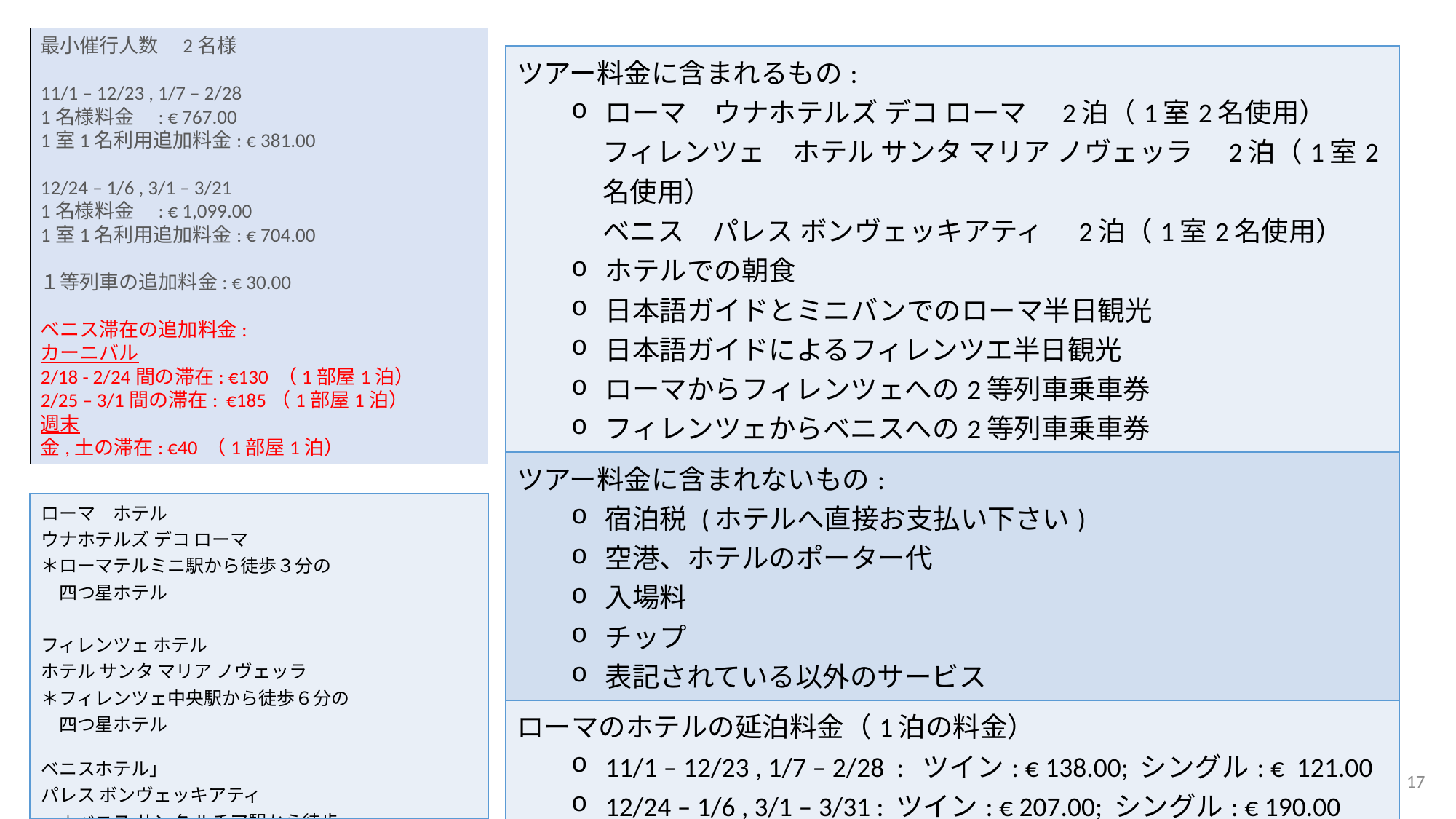

最小催行人数　2名様

11/1 – 12/23 , 1/7 – 2/28
1名様料金　: € 767.00
1室1名利用追加料金: € 381.00

12/24 – 1/6 , 3/1 – 3/21
1名様料金　: € 1,099.00
1室1名利用追加料金: € 704.00

１等列車の追加料金: € 30.00

ベニス滞在の追加料金:
カーニバル
2/18 - 2/24間の滞在: €130 （1部屋1泊）
2/25 – 3/1間の滞在:  €185（1部屋1泊）
週末
金,土の滞在: €40 （1部屋1泊）
| ツアー料金に含まれるもの: ローマ　ウナホテルズ デコ ローマ　2泊（1室2名使用） フィレンツェ　ホテル サンタ マリア ノヴェッラ　2泊（1室2名使用）　　　　　　 ベニス　パレス ボンヴェッキアティ　2泊（1室2名使用） ホテルでの朝食 日本語ガイドとミニバンでのローマ半日観光 日本語ガイドによるフィレンツエ半日観光 ローマからフィレンツェへの2等列車乗車券 フィレンツェからベニスへの2等列車乗車券 |
| --- |
| ツアー料金に含まれないもの: 宿泊税 (ホテルへ直接お支払い下さい) 空港、ホテルのポーター代 入場料 チップ 表記されている以外のサービス |
| ローマのホテルの延泊料金（1泊の料金） 11/1 – 12/23 , 1/7 – 2/28 : ツイン: € 138.00; シングル: € 121.00 12/24 – 1/6 , 3/1 – 3/31 : ツイン: € 207.00; シングル: € 190.00 |
| フィレンツェのホテルの延泊料金（1泊の料金） 11/1 – 12/23 , 1/7 – 2/28 : ツイン: € 135.00; シングル: € 131.00 12/24 – 1/6 , 3/1 – 3/31 : ツイン: € 248.00; シングル: € 240.00 |
| ローマ　ホテル　 ウナホテルズ デコ ローマ　 ＊ローマテルミニ駅から徒歩３分の 　四つ星ホテル 　　 フィレンツェ ホテル　 ホテル サンタ マリア ノヴェッラ　 ＊フィレンツェ中央駅から徒歩６分の 　四つ星ホテル ベニスホテル」　 パレス ボンヴェッキアティ　 　＊ベニス サンタ ルチア駅から徒歩、 　　水上バスで２０分の四つ星ホテル |
| --- |
17